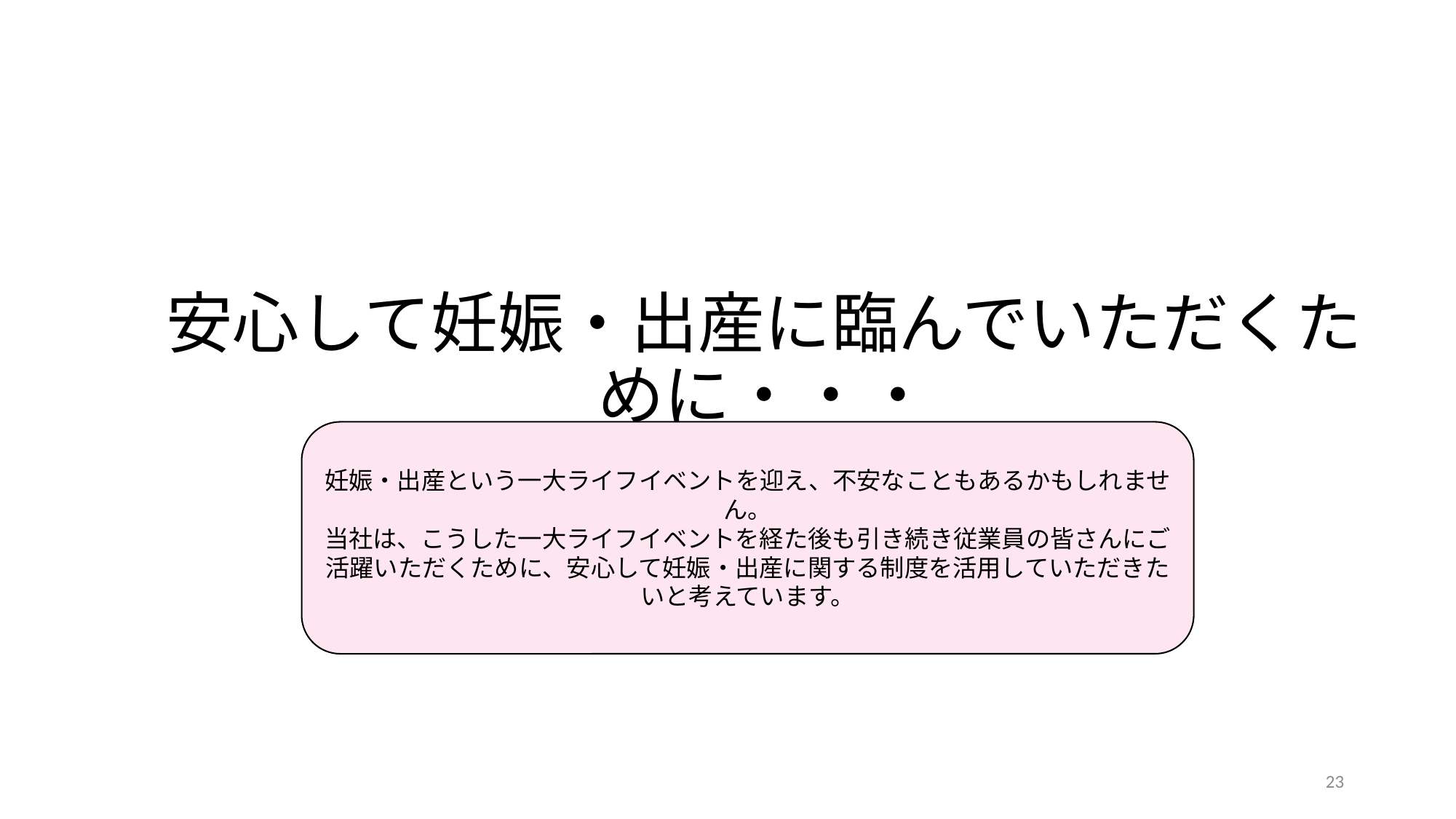

# 安心して妊娠・出産に臨んでいただくために・・・
妊娠・出産という一大ライフイベントを迎え、不安なこともあるかもしれません。
当社は、こうした一大ライフイベントを経た後も引き続き従業員の皆さんにご活躍いただくために、安心して妊娠・出産に関する制度を活用していただきたいと考えています。
23